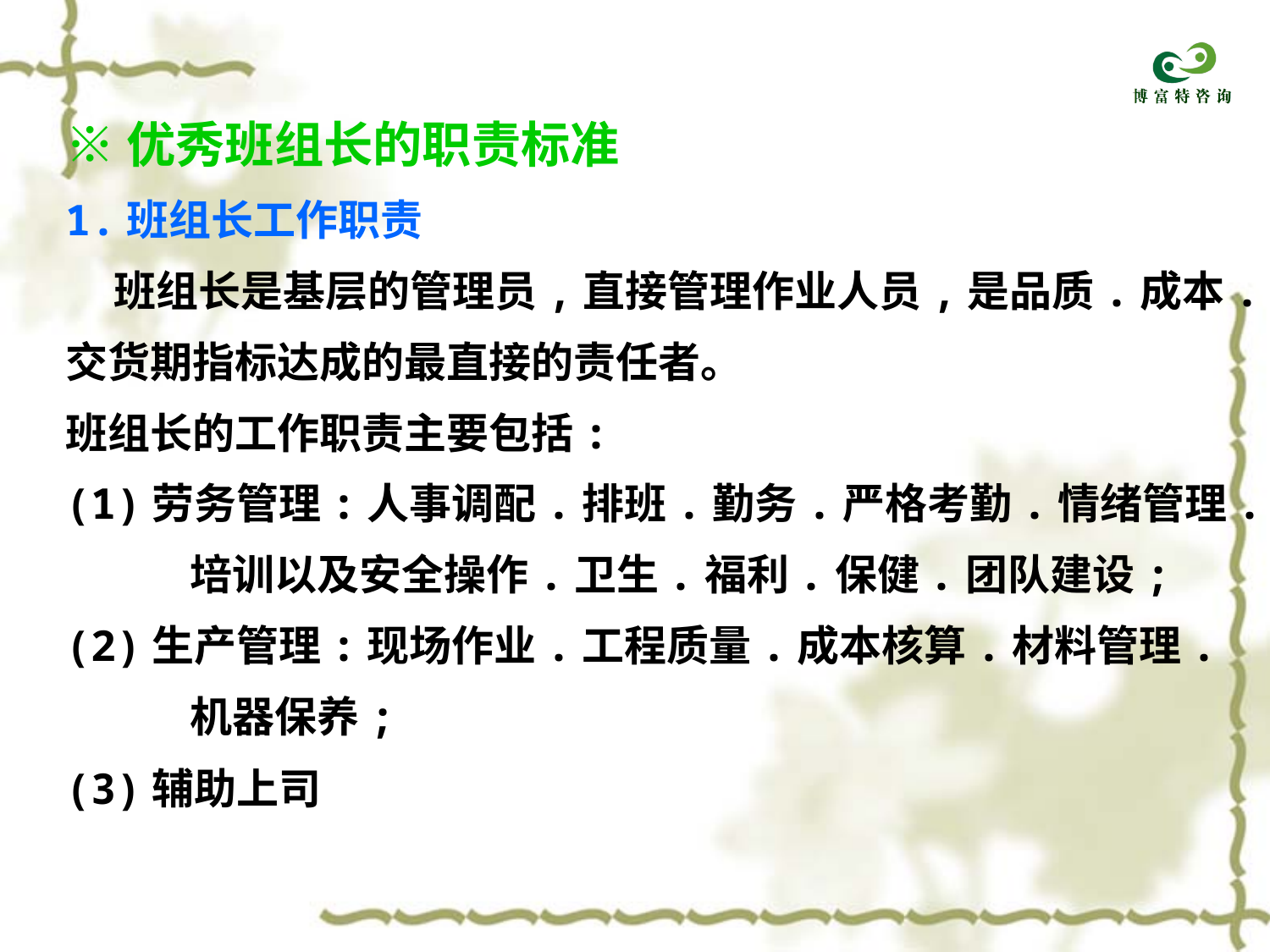

※优秀班组长的职责标准
1.班组长工作职责
    班组长是基层的管理员,直接管理作业人员,是品质.成本.
交货期指标达成的最直接的责任者。
班组长的工作职责主要包括:
(1)劳务管理:人事调配.排班.勤务.严格考勤.情绪管理.技术
            培训以及安全操作.卫生.福利.保健.团队建设;
(2)生产管理:现场作业.工程质量.成本核算.材料管理.
            机器保养;
(3)辅助上司